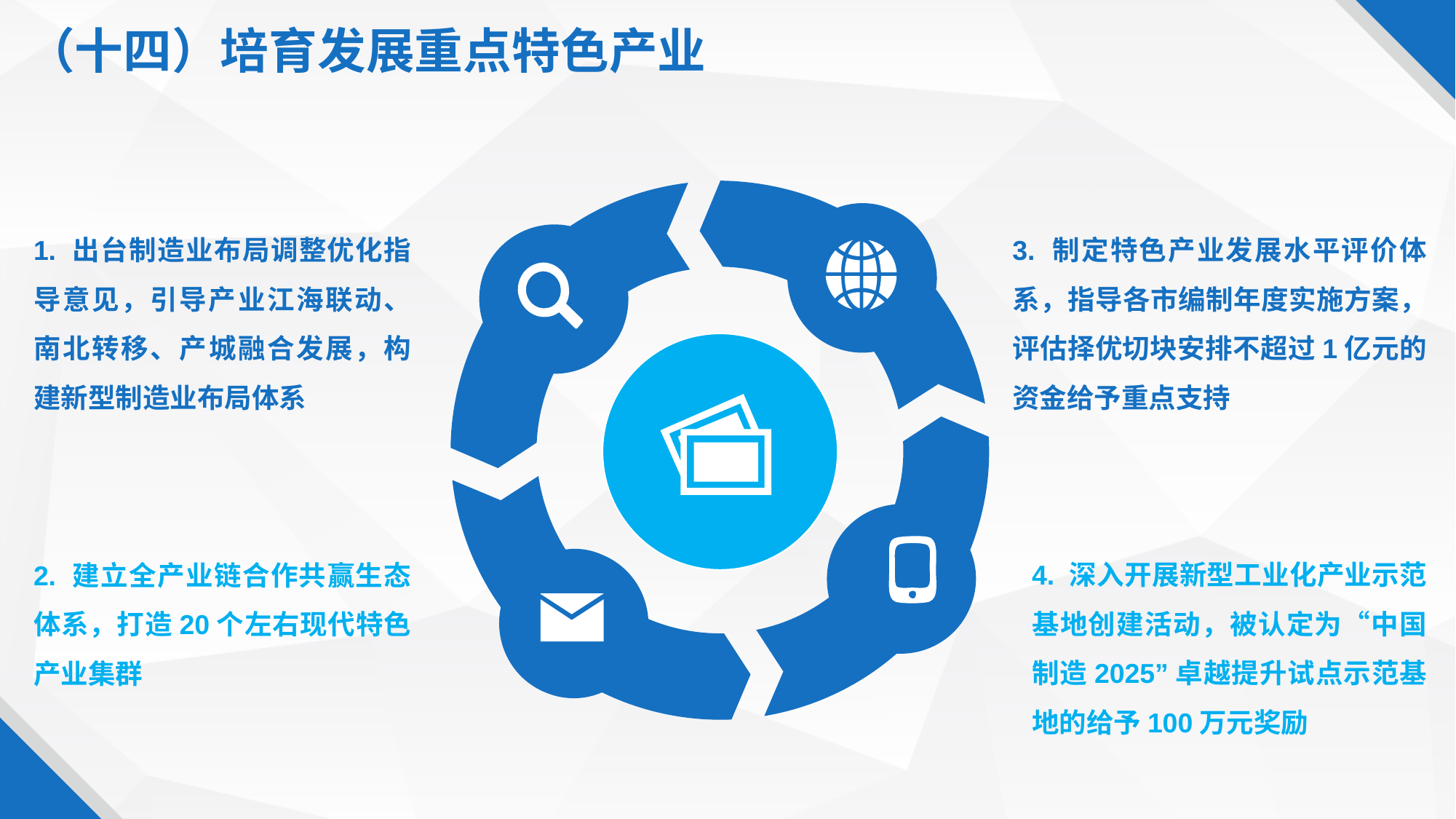

（十四）培育发展重点特色产业

1. 出台制造业布局调整优化指导意见，引导产业江海联动、南北转移、产城融合发展，构建新型制造业布局体系
3. 制定特色产业发展水平评价体系，指导各市编制年度实施方案，评估择优切块安排不超过1亿元的资金给予重点支持

2. 建立全产业链合作共赢生态体系，打造20个左右现代特色产业集群
4. 深入开展新型工业化产业示范基地创建活动，被认定为“中国制造2025”卓越提升试点示范基地的给予100万元奖励